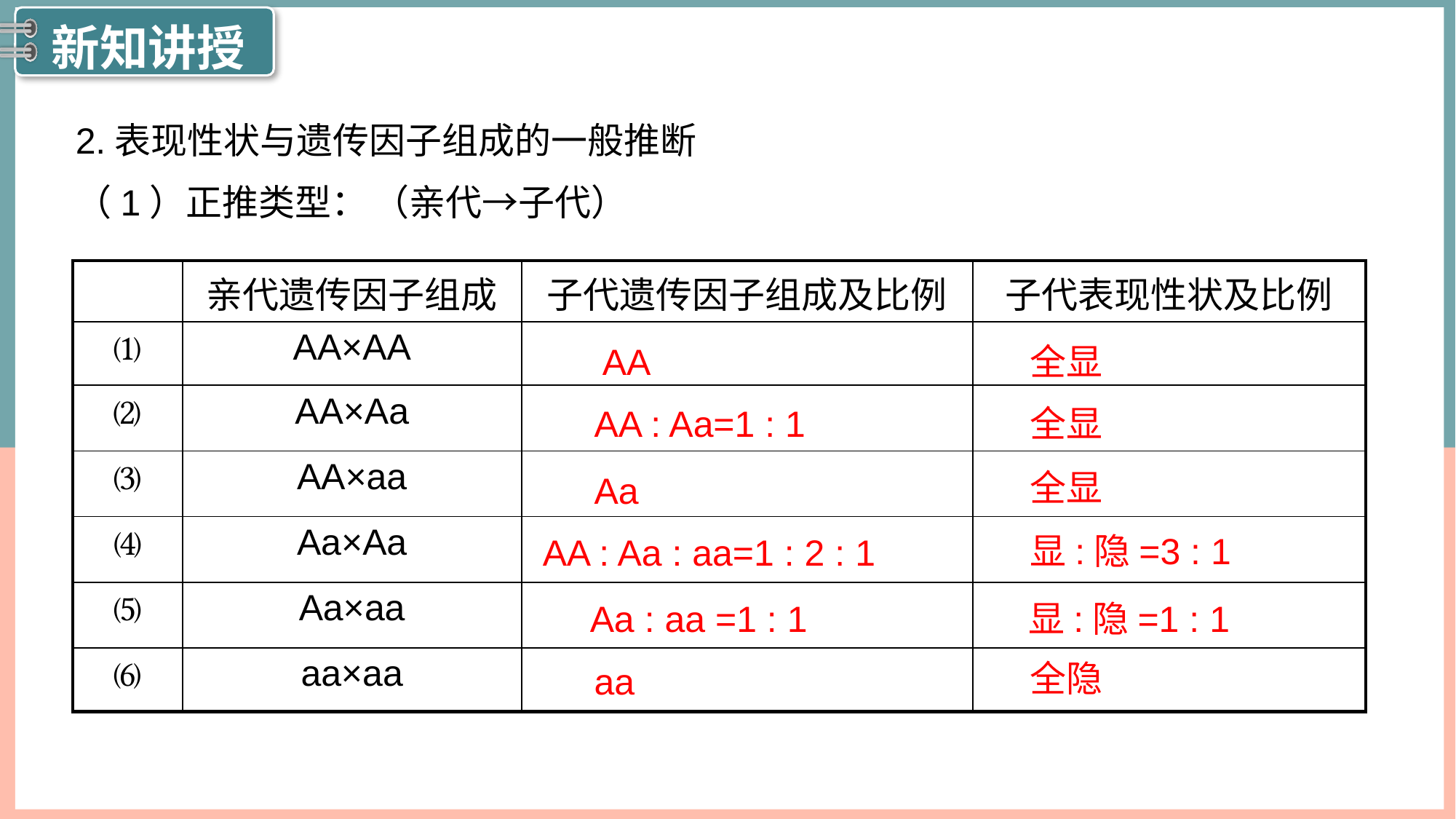

2.表现性状与遗传因子组成的一般推断
（1）正推类型：
（亲代→子代）
|  | 亲代遗传因子组成 | 子代遗传因子组成及比例 | 子代表现性状及比例 |
| --- | --- | --- | --- |
| ⑴ | AA×AA |  |  |
| ⑵ | AA×Aa |  |  |
| ⑶ | AA×aa |  |  |
| ⑷ | Aa×Aa |  |  |
| ⑸ | Aa×aa |  |  |
| ⑹ | aa×aa |  |  |
AA
全显
AA : Aa=1 : 1
全显
全显
Aa
显:隐=3 : 1
AA : Aa : aa=1 : 2 : 1
Aa : aa =1 : 1
显:隐=1 : 1
全隐
aa